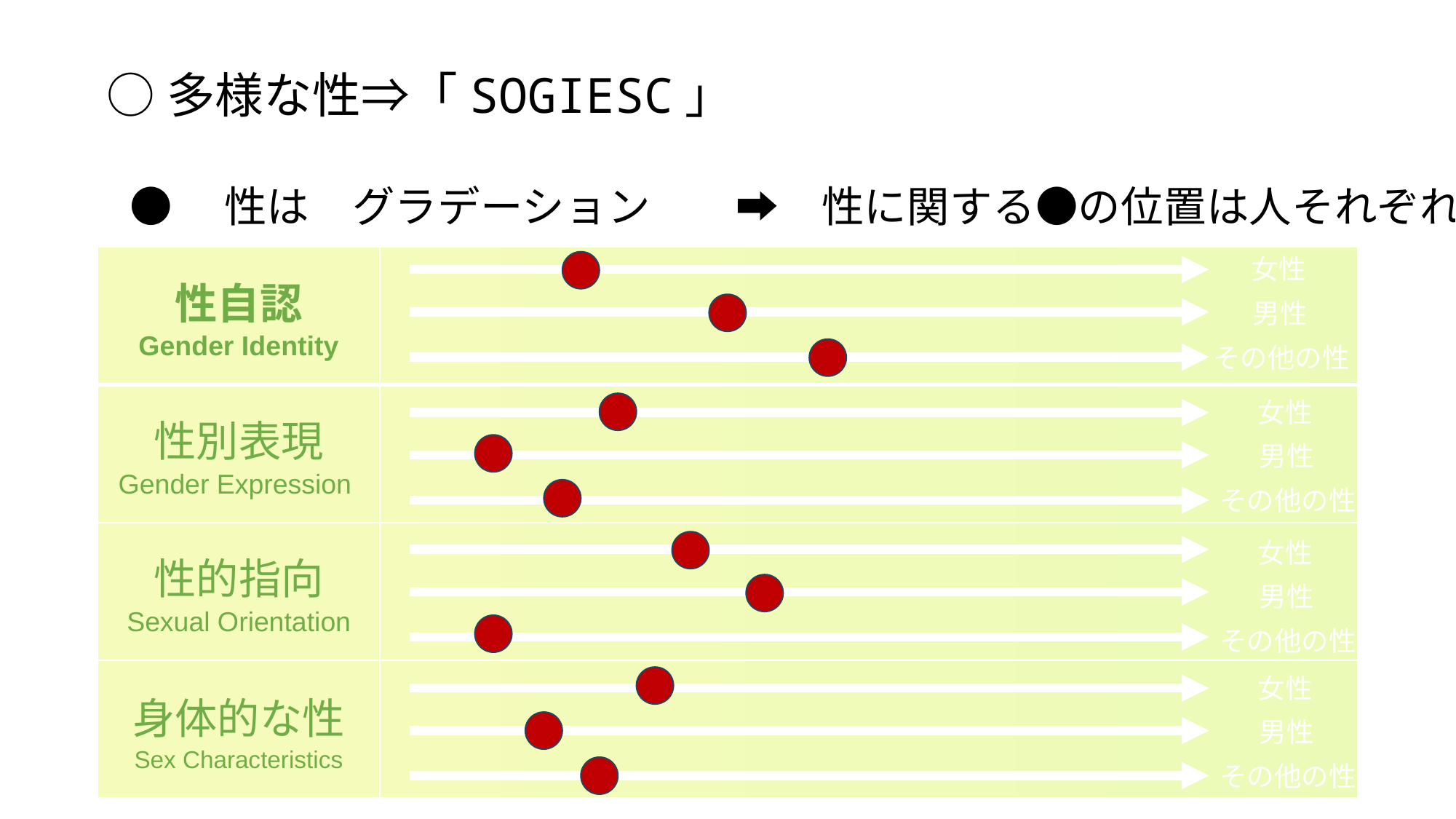

○多様な性⇒「SOGIESC」
●　性は　グラデーション　　➡　性に関する●の位置は人それぞれ
| 性自認 Gender Identity |  |
| --- | --- |
| 性別表現 Gender Expression |  |
| 性的指向 Sexual Orientation |  |
| 身体的な性 Sex Characteristics |  |
女性

男性

その他の性

女性

男性

その他の性

女性

男性

その他の性
女性

男性

その他の性